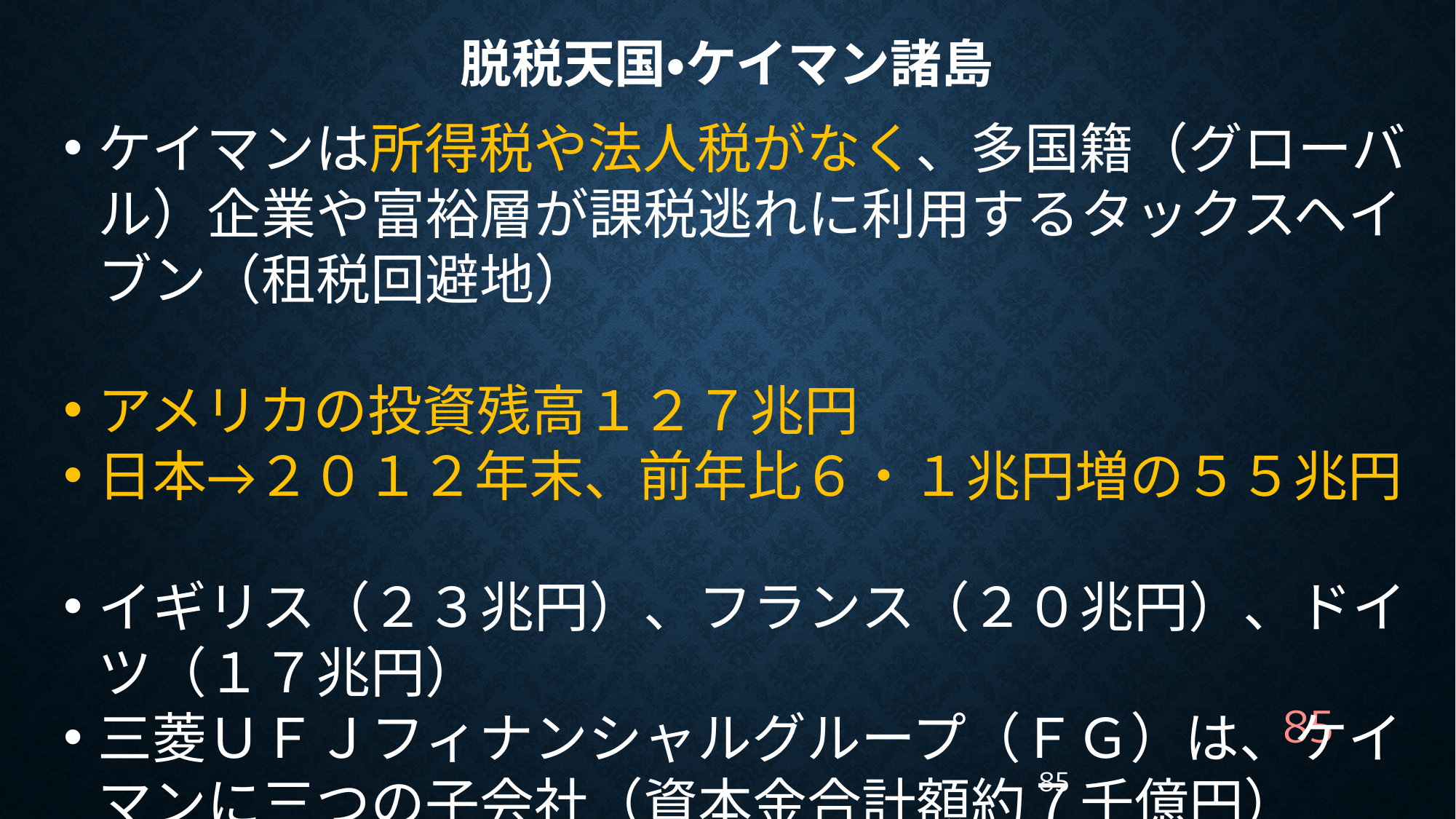

# 脱税天国・ケイマン諸島
ケイマンは所得税や法人税がなく、多国籍（グローバル）企業や富裕層が課税逃れに利用するタックスヘイブン（租税回避地）

アメリカの投資残高１２７兆円
日本→２０１２年末、前年比６・１兆円増の５５兆円

イギリス（２３兆円）、フランス（２０兆円）、ドイツ（１７兆円）
三菱ＵＦＪフィナンシャルグループ（ＦＧ）は、ケイマンに三つの子会社（資本金合計額約７千億円）
http://www.jcp.or.jp/akahata/aik13/2013-08-25/2013082501_01_1.html
85
85